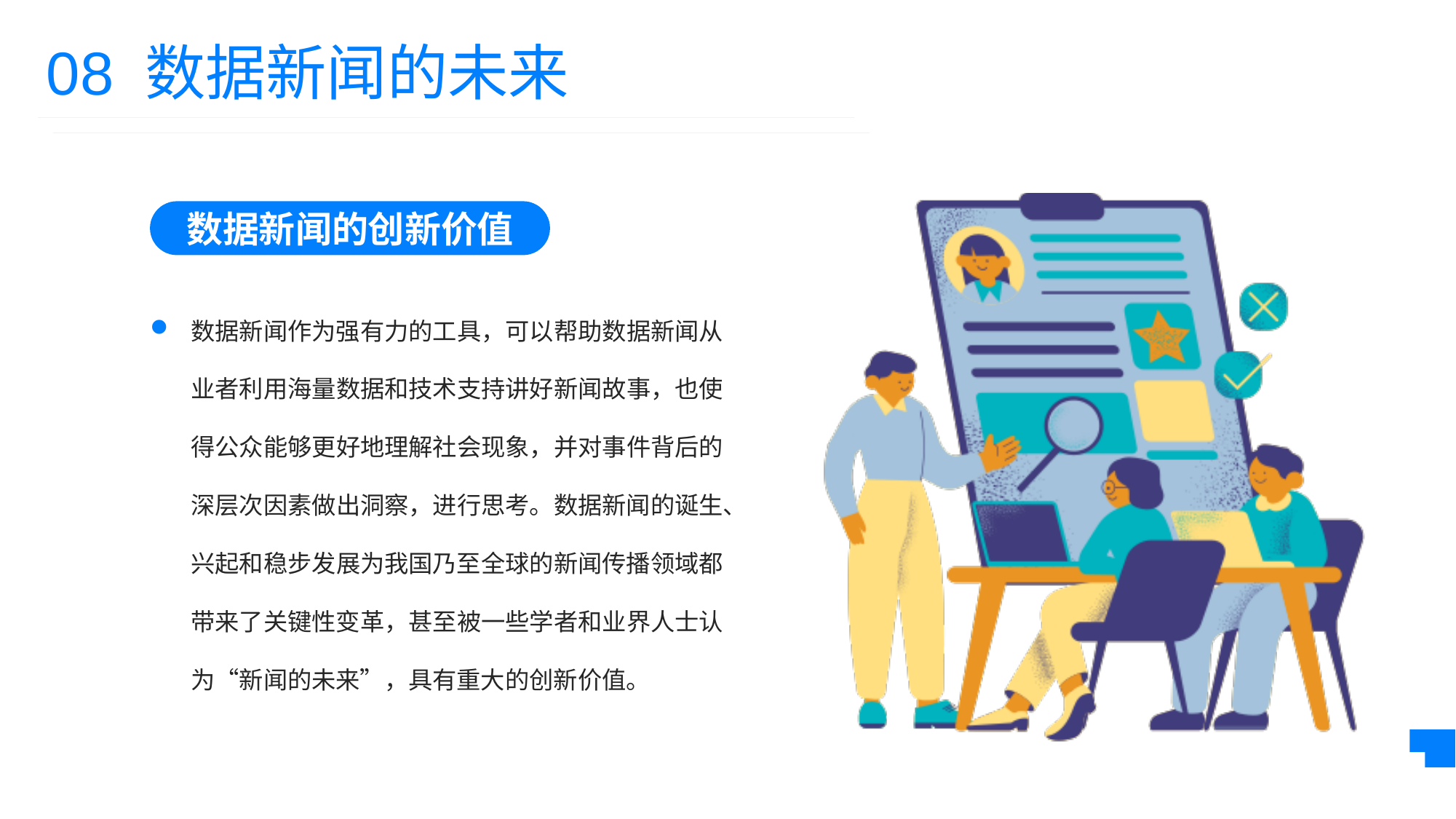

08 数据新闻的未来

数据新闻的创新价值
数据新闻作为强有力的工具，可以帮助数据新闻从业者利用海量数据和技术支持讲好新闻故事，也使得公众能够更好地理解社会现象，并对事件背后的深层次因素做出洞察，进行思考。数据新闻的诞生、兴起和稳步发展为我国乃至全球的新闻传播领域都带来了关键性变革，甚至被一些学者和业界人士认为“新闻的未来”，具有重大的创新价值。